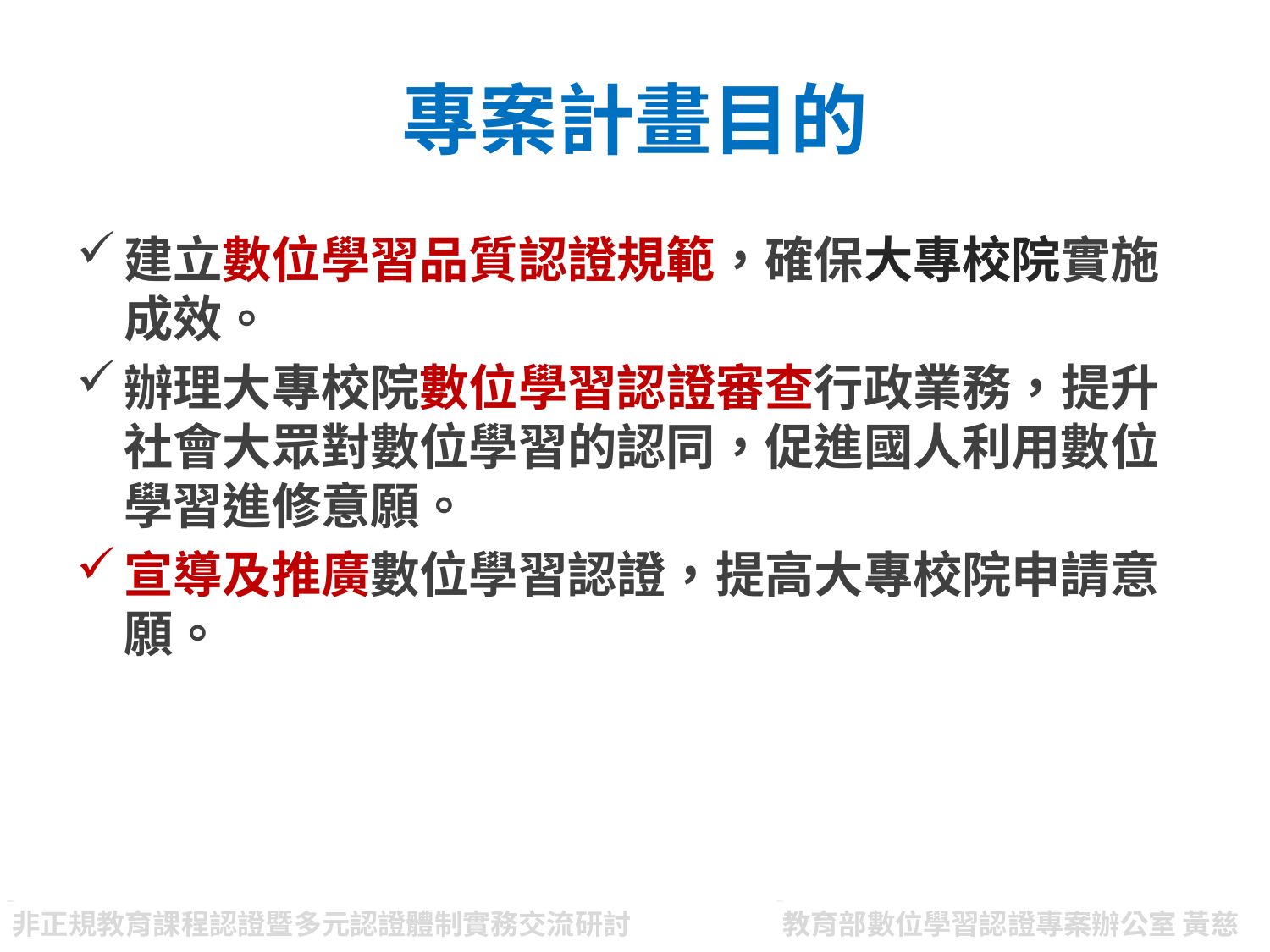

# 專案計畫目的
建立數位學習品質認證規範，確保大專校院實施成效。
辦理大專校院數位學習認證審查行政業務，提升社會大眾對數位學習的認同，促進國人利用數位學習進修意願。
宣導及推廣數位學習認證，提高大專校院申請意願。

非正規教育課程認證暨多元認證體制實務交流研討
教育部數位學習認證專案辦公室 黃慈